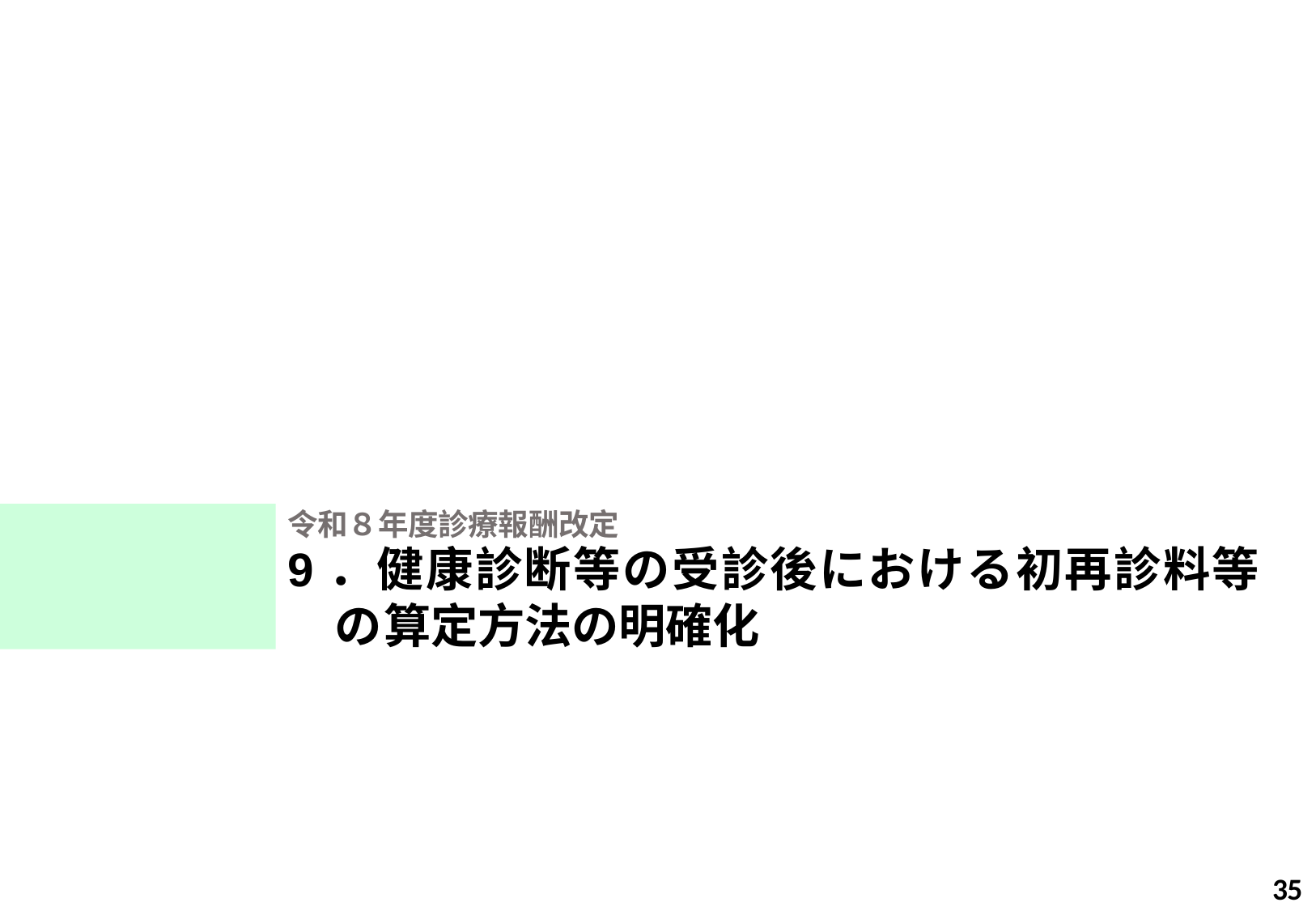

令和８年度診療報酬改定

# 9．健康診断等の受診後における初再診料等の算定方法の明確化
35